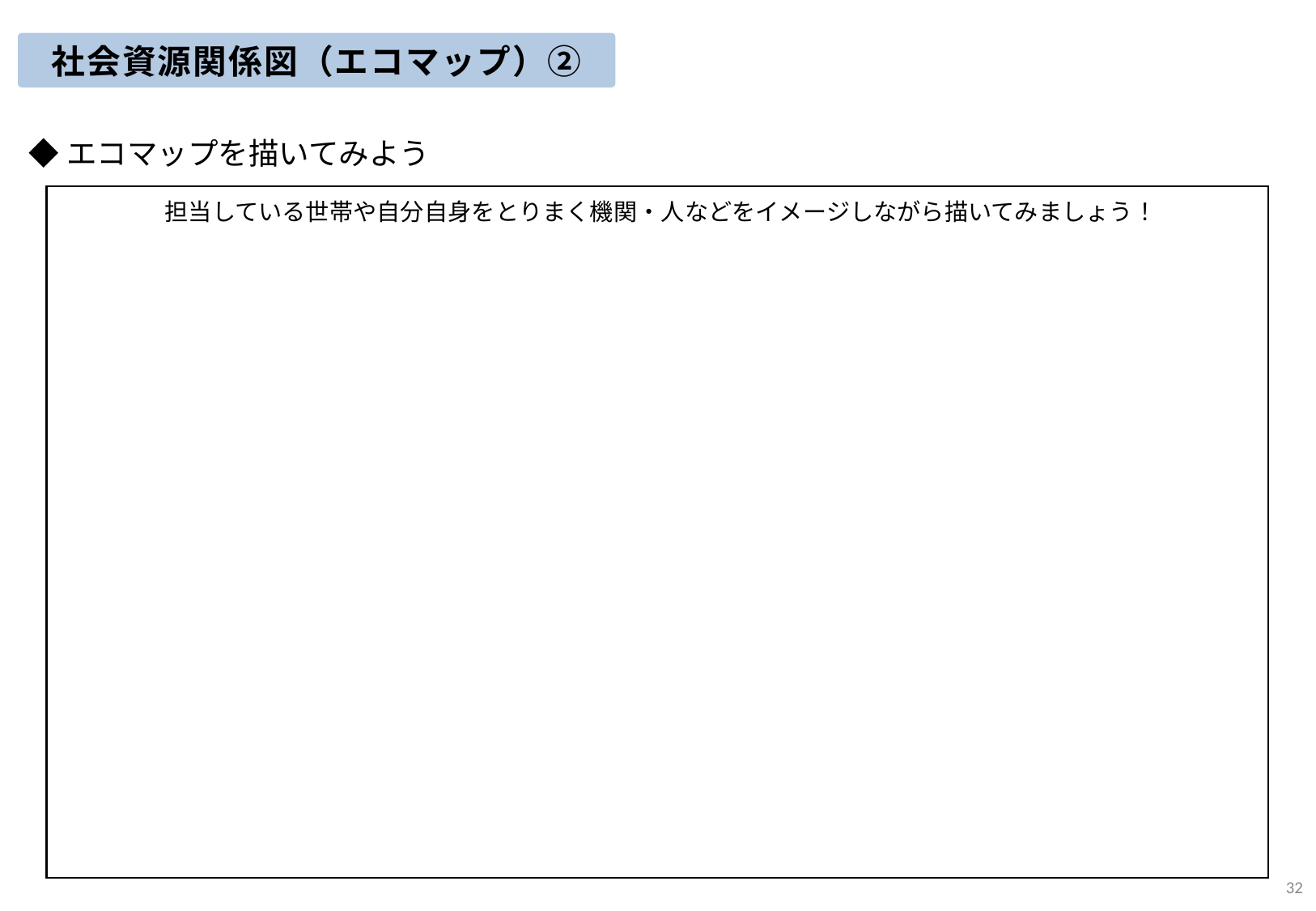

社会資源関係図（エコマップ）②
◆エコマップを描いてみよう

担当している世帯や自分自身をとりまく機関・人などをイメージしながら描いてみましょう！
32